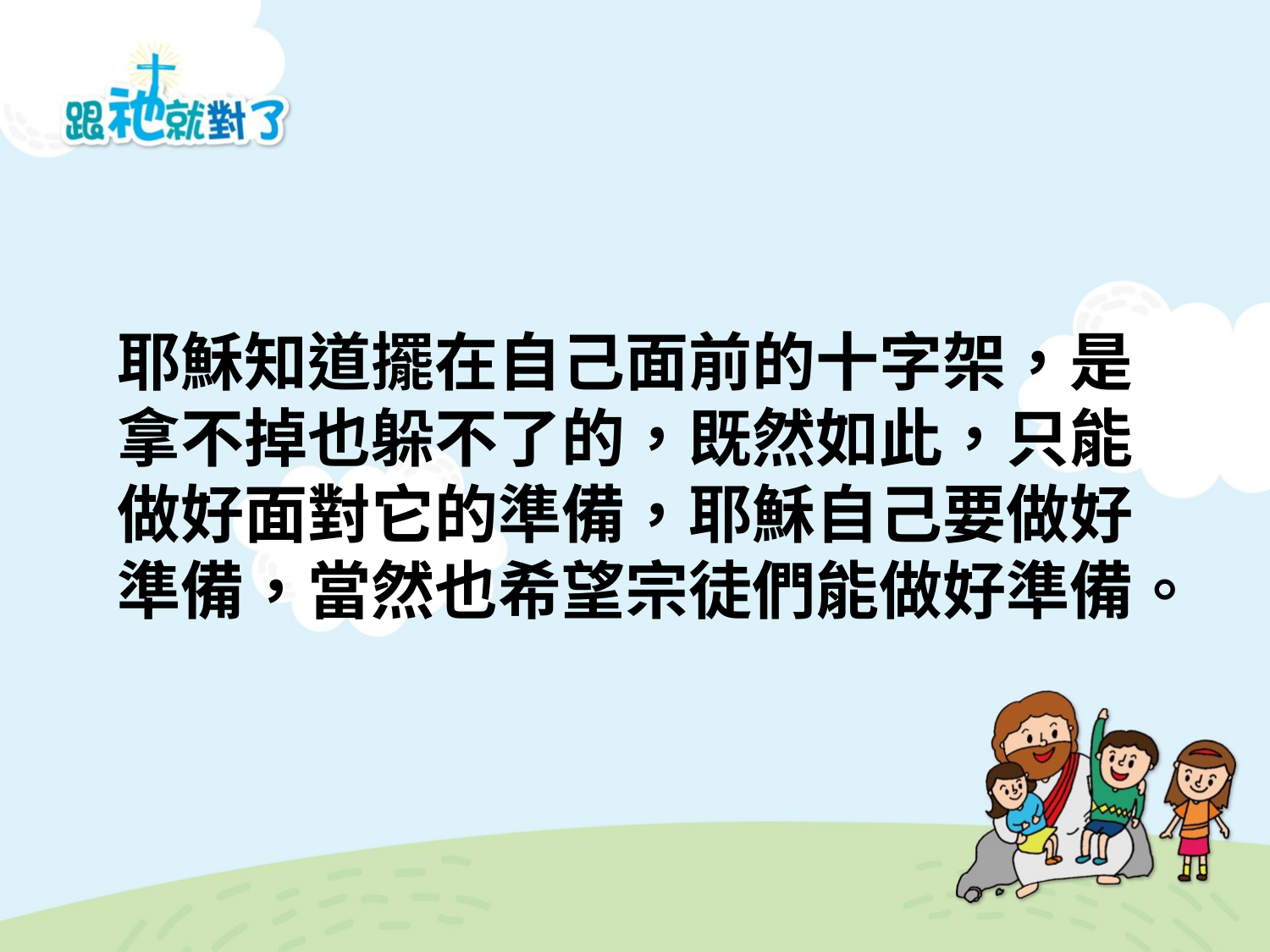

耶穌知道擺在自己面前的十字架，是拿不掉也躲不了的，既然如此，只能做好面對它的準備，耶穌自己要做好準備，當然也希望宗徒們能做好準備。